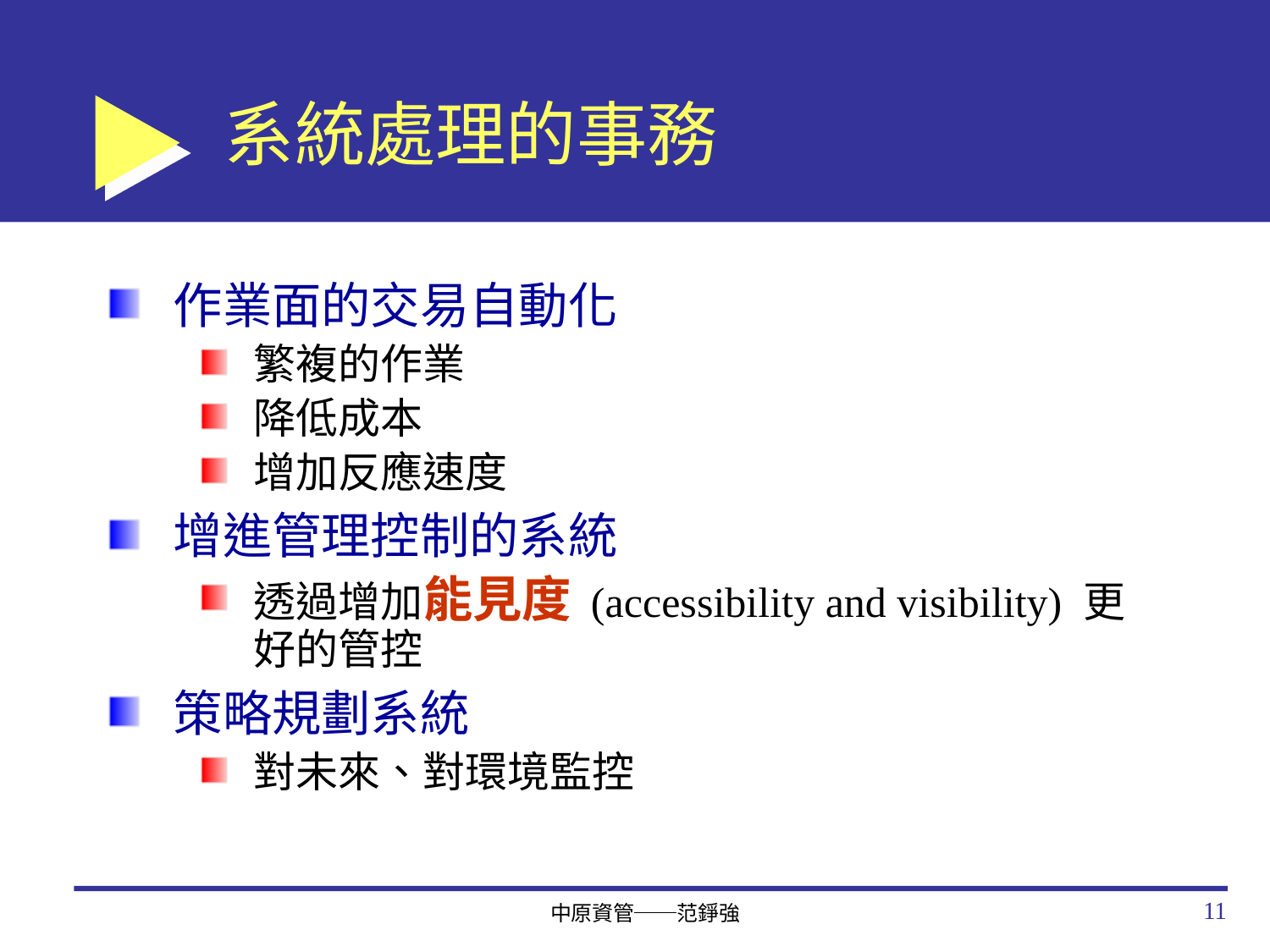

# 系統處理的事務
作業面的交易自動化
繁複的作業
降低成本
增加反應速度
增進管理控制的系統
透過增加能見度 (accessibility and visibility) 更好的管控
策略規劃系統
對未來、對環境監控
11